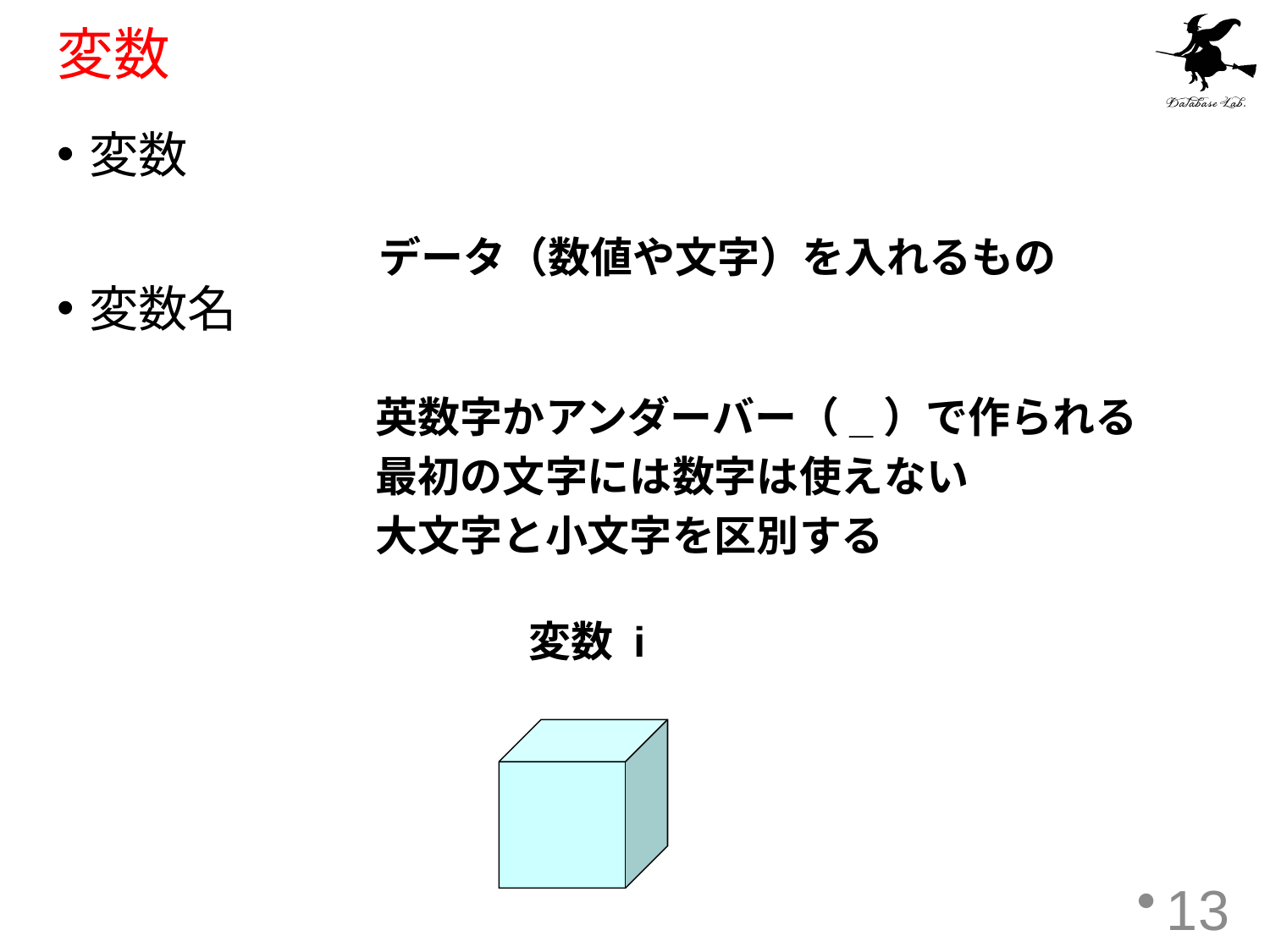

# 変数
変数

変数名
データ（数値や文字）を入れるもの
英数字かアンダーバー（_）で作られる
最初の文字には数字は使えない
大文字と小文字を区別する
変数 i

13